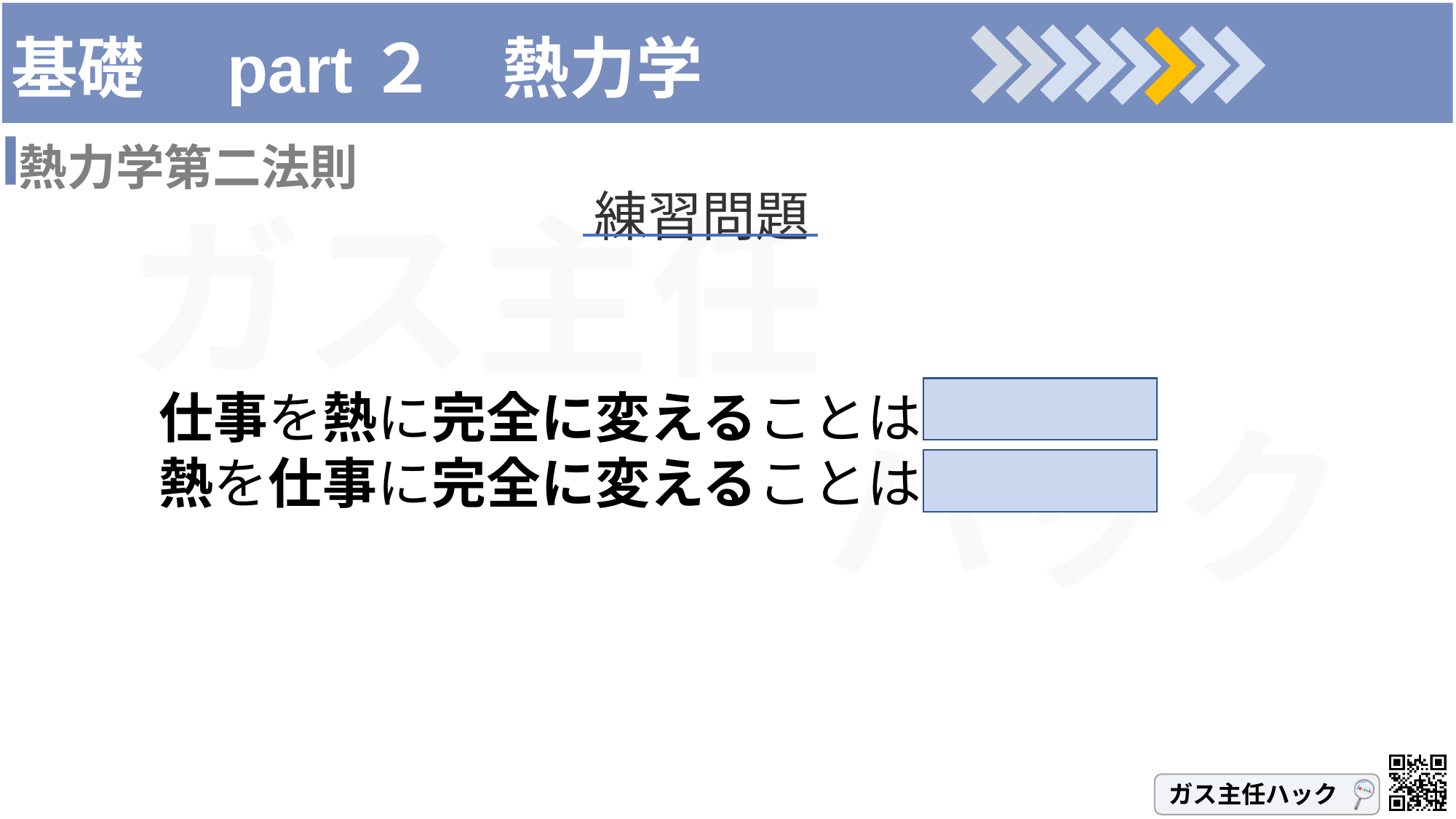

# 基礎　part２　熱力学

熱力学第二法則

練習問題

仕事を熱に完全に変えることはできる
熱を仕事に完全に変えることはできない